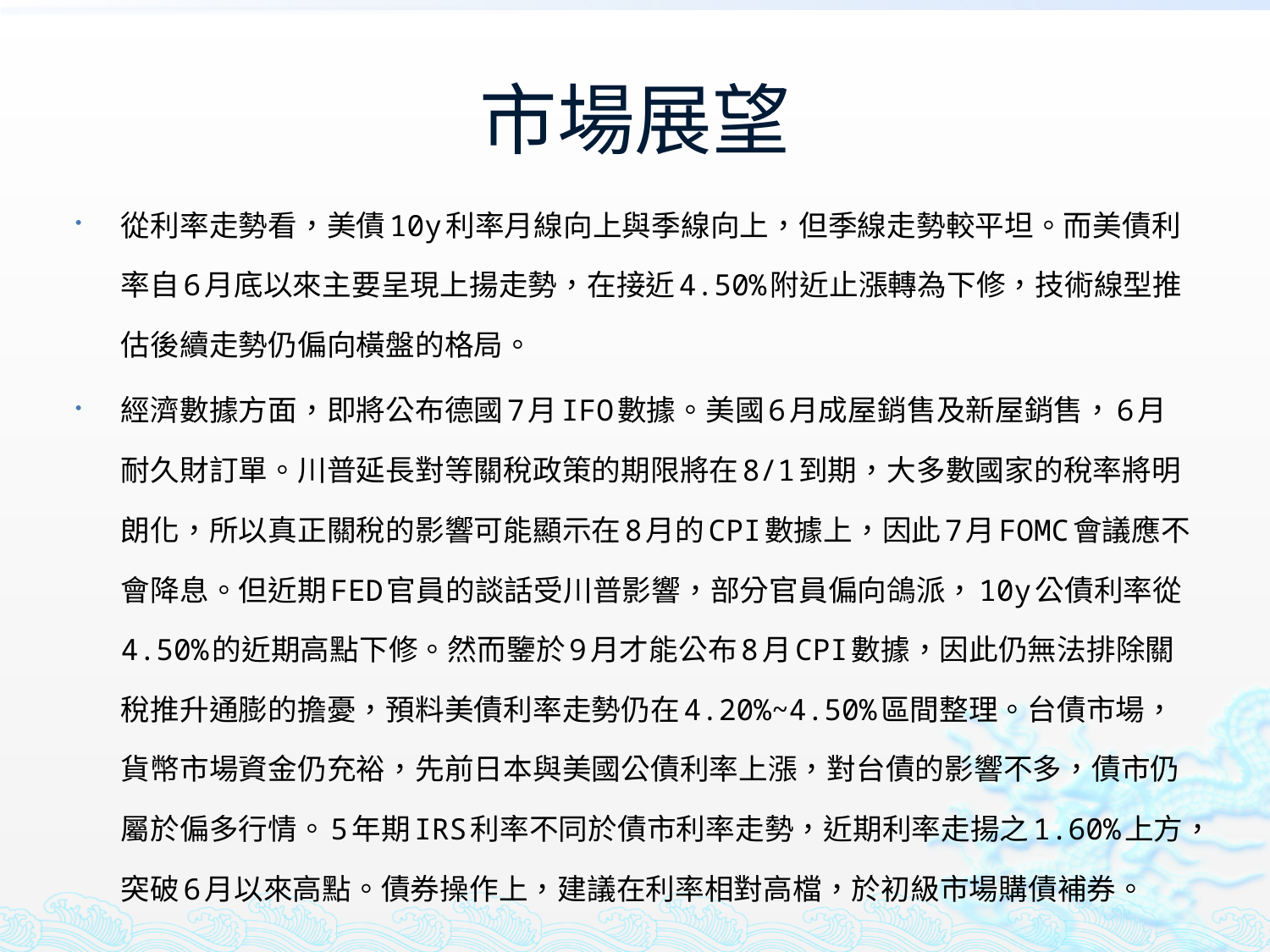

# 市場展望
從利率走勢看，美債10y利率月線向上與季線向上，但季線走勢較平坦。而美債利率自6月底以來主要呈現上揚走勢，在接近4.50%附近止漲轉為下修，技術線型推估後續走勢仍偏向橫盤的格局。
經濟數據方面，即將公布德國7月IFO數據。美國6月成屋銷售及新屋銷售，6月耐久財訂單。川普延長對等關稅政策的期限將在8/1到期，大多數國家的稅率將明朗化，所以真正關稅的影響可能顯示在8月的CPI數據上，因此7月FOMC會議應不會降息。但近期FED官員的談話受川普影響，部分官員偏向鴿派，10y公債利率從4.50%的近期高點下修。然而鑒於9月才能公布8月CPI數據，因此仍無法排除關稅推升通膨的擔憂，預料美債利率走勢仍在4.20%~4.50%區間整理。台債市場，貨幣市場資金仍充裕，先前日本與美國公債利率上漲，對台債的影響不多，債市仍屬於偏多行情。5年期IRS利率不同於債市利率走勢，近期利率走揚之1.60%上方，突破6月以來高點。債券操作上，建議在利率相對高檔，於初級市場購債補券。